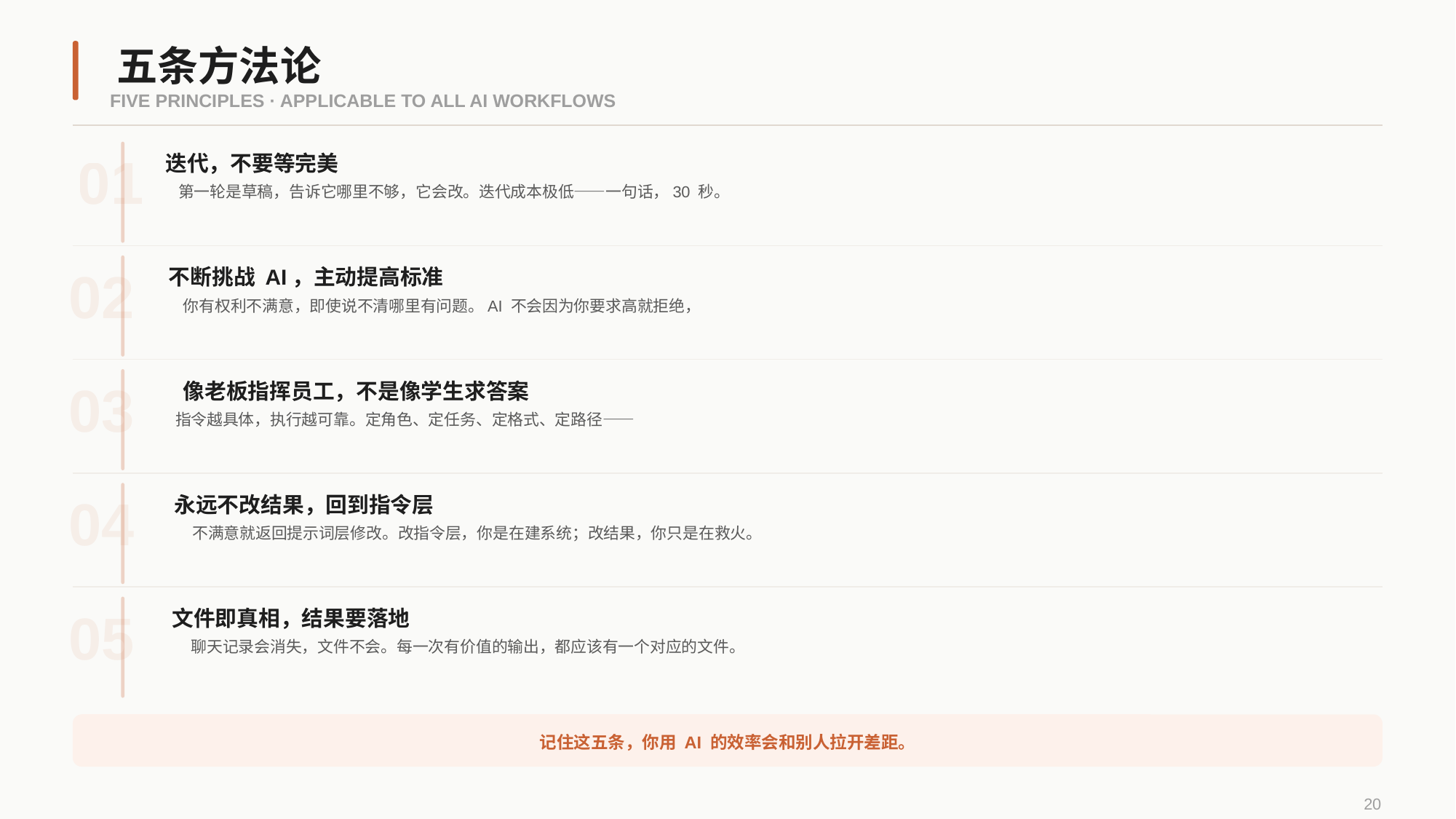

五条方法论

FIVE PRINCIPLES · APPLICABLE TO ALL AI WORKFLOWS

01
迭代，不要等完美
第一轮是草稿，告诉它哪里不够，它会改。迭代成本极低——一句话，30 秒。

02
不断挑战 AI，主动提高标准
你有权利不满意，即使说不清哪里有问题。AI 不会因为你要求高就拒绝，

03
像老板指挥员工，不是像学生求答案
指令越具体，执行越可靠。定角色、定任务、定格式、定路径——

04
永远不改结果，回到指令层
不满意就返回提示词层修改。改指令层，你是在建系统；改结果，你只是在救火。

05
文件即真相，结果要落地
聊天记录会消失，文件不会。每一次有价值的输出，都应该有一个对应的文件。

记住这五条，你用 AI 的效率会和别人拉开差距。
20